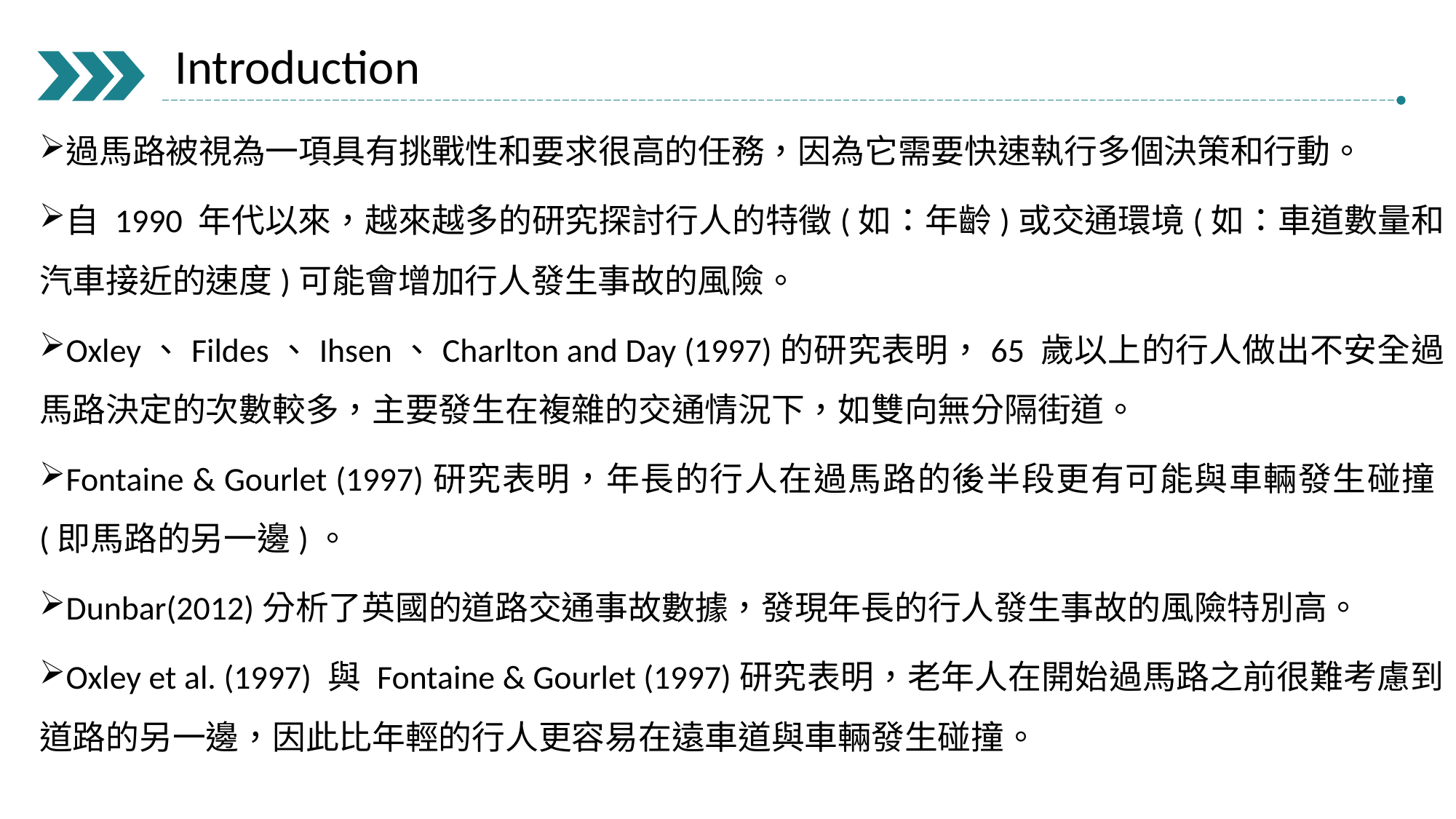

Introduction

過馬路被視為一項具有挑戰性和要求很高的任務，因為它需要快速執行多個決策和行動。
自 1990 年代以來，越來越多的研究探討行人的特徵(如：年齡)或交通環境(如：車道數量和汽車接近的速度)可能會增加行人發生事故的風險。
Oxley、Fildes、Ihsen、Charlton and Day (1997)的研究表明，65 歲以上的行人做出不安全過馬路決定的次數較多，主要發生在複雜的交通情況下，如雙向無分隔街道。
Fontaine & Gourlet (1997)研究表明，年長的行人在過馬路的後半段更有可能與車輛發生碰撞(即馬路的另一邊)。
Dunbar(2012)分析了英國的道路交通事故數據，發現年長的行人發生事故的風險特別高。
Oxley et al. (1997) 與 Fontaine & Gourlet (1997)研究表明，老年人在開始過馬路之前很難考慮到道路的另一邊，因此比年輕的行人更容易在遠車道與車輛發生碰撞。